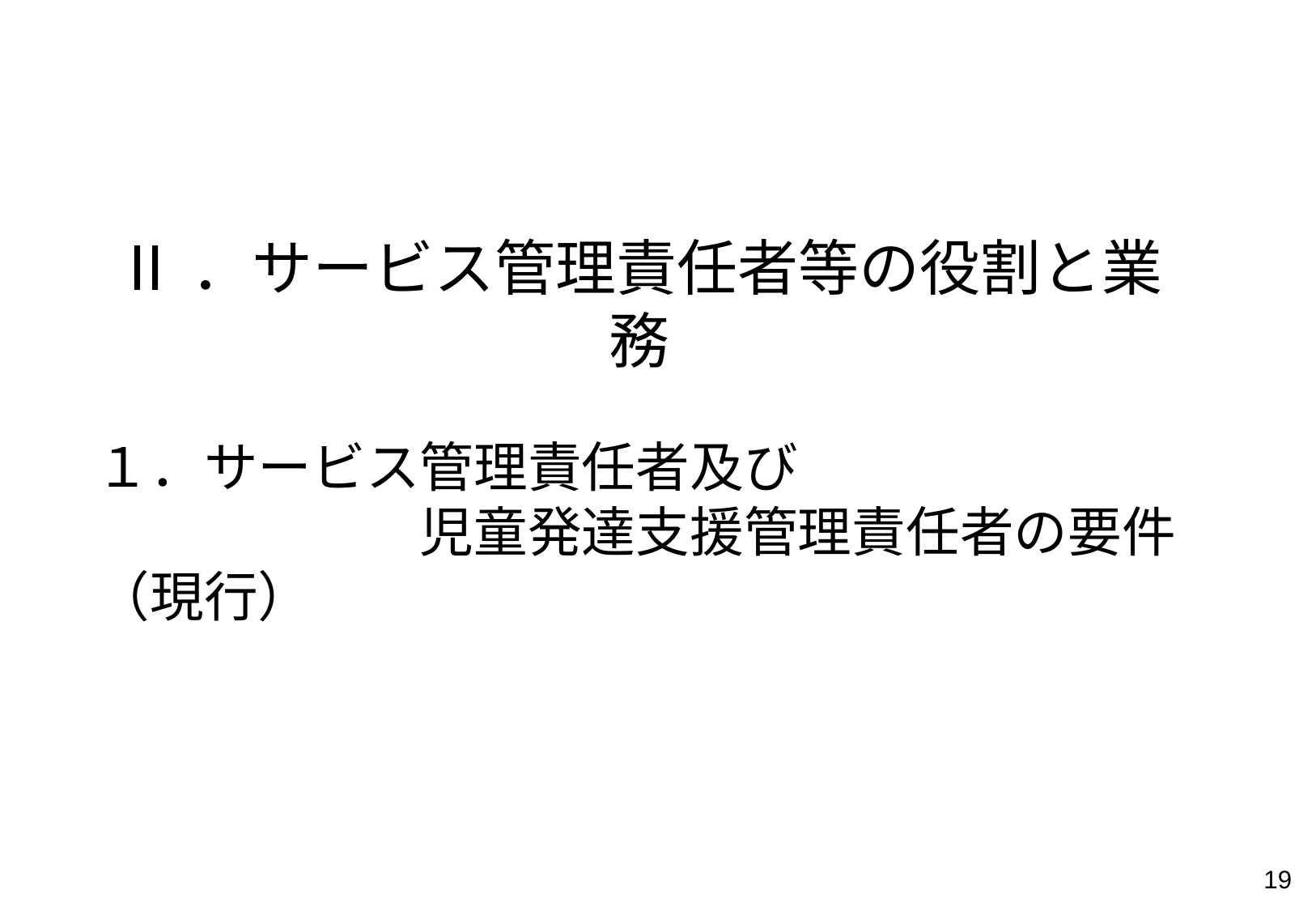

# Ⅱ．サービス管理責任者等の役割と業務
１．サービス管理責任者及び
　　　　　　児童発達支援管理責任者の要件（現行）
19